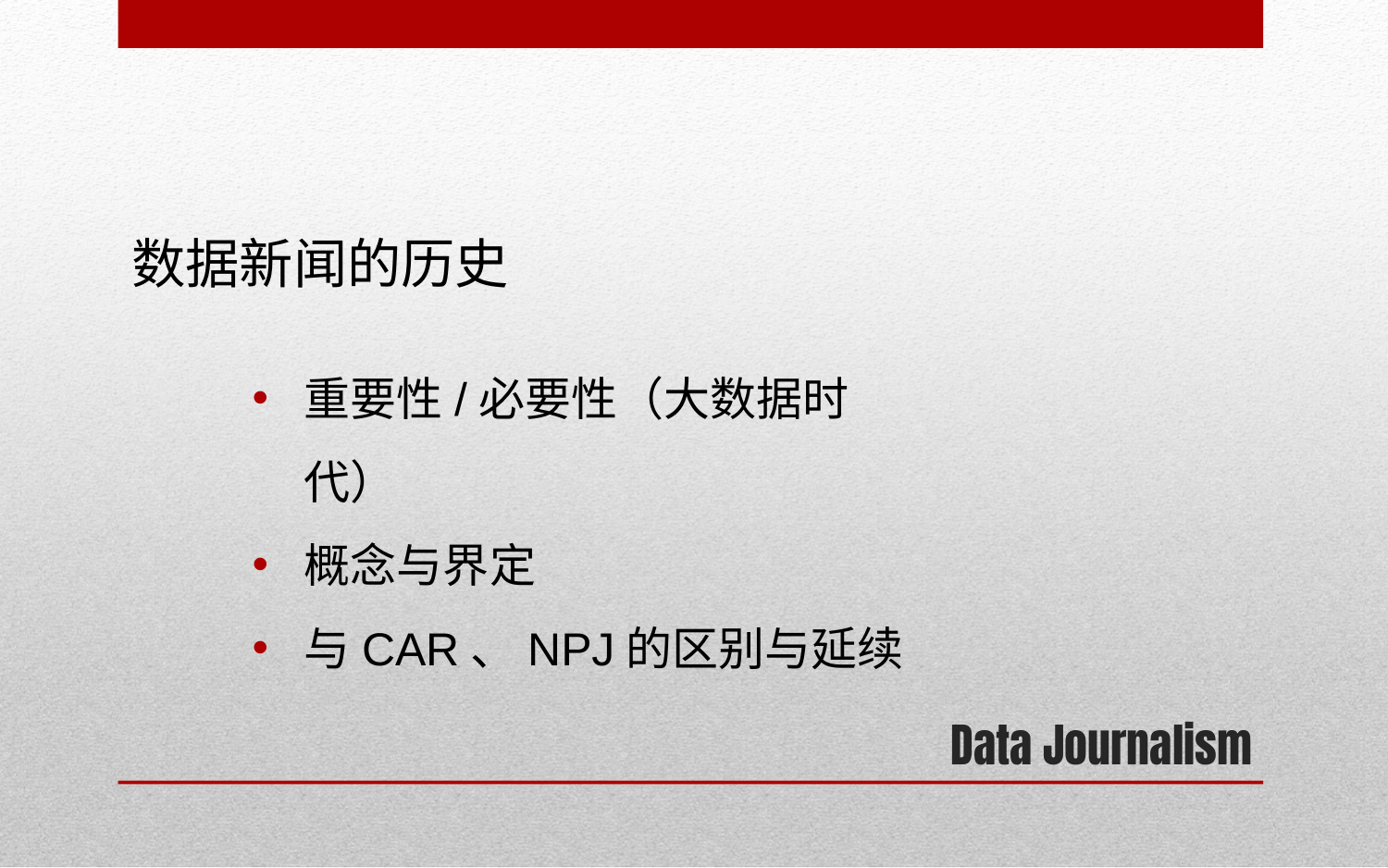

数据新闻的历史
重要性/必要性（大数据时代）
概念与界定
与CAR、NPJ的区别与延续
# Data Journalism